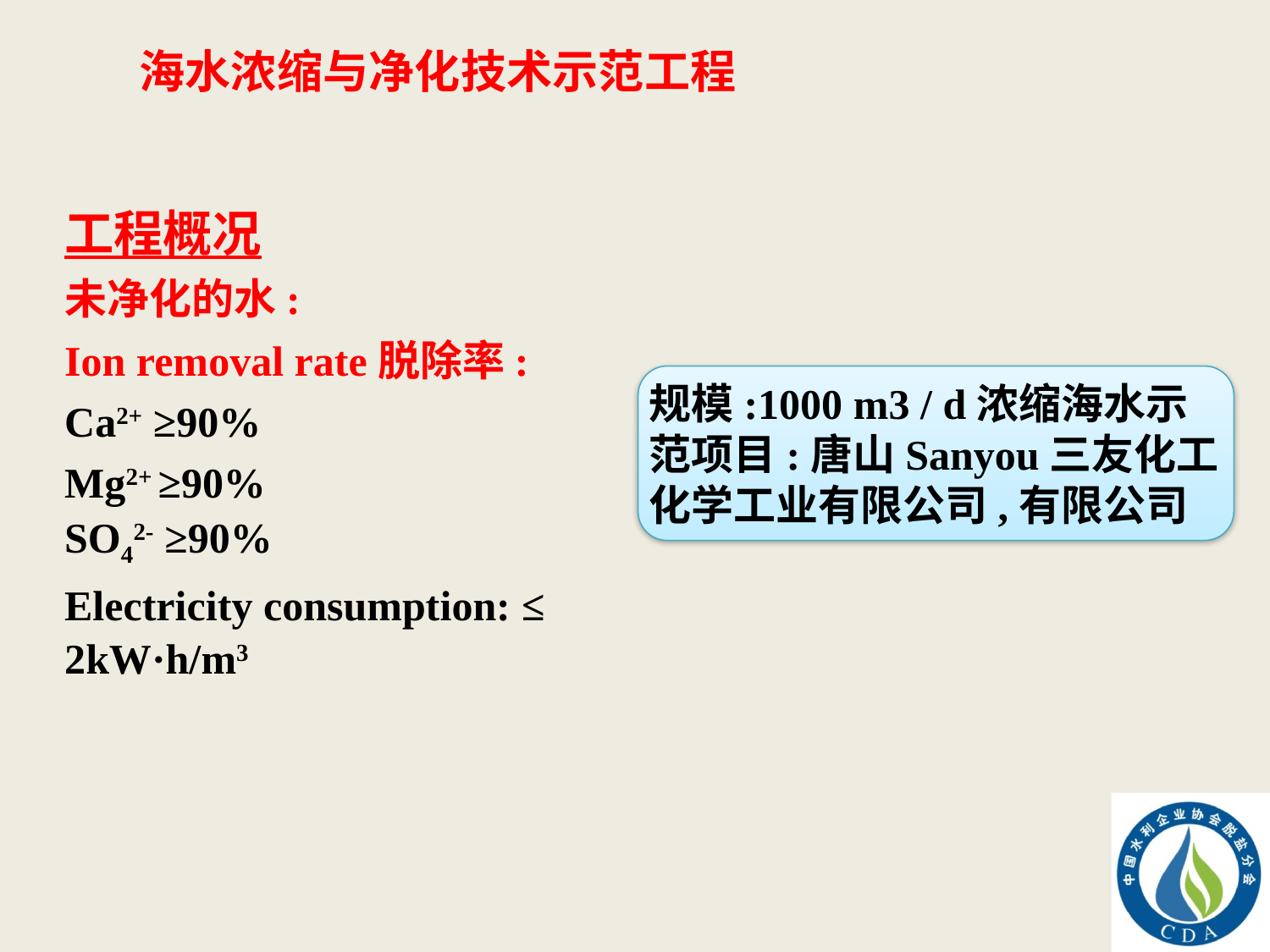

海水浓缩与净化技术示范工程
工程概况
未净化的水:
Ion removal rate脱除率:
Ca2+ ≥90%
Mg2+ ≥90%
SO42- ≥90%
Electricity consumption: ≤ 2kW·h/m3
规模:1000 m3 / d浓缩海水示范项目:唐山Sanyou三友化工化学工业有限公司,有限公司